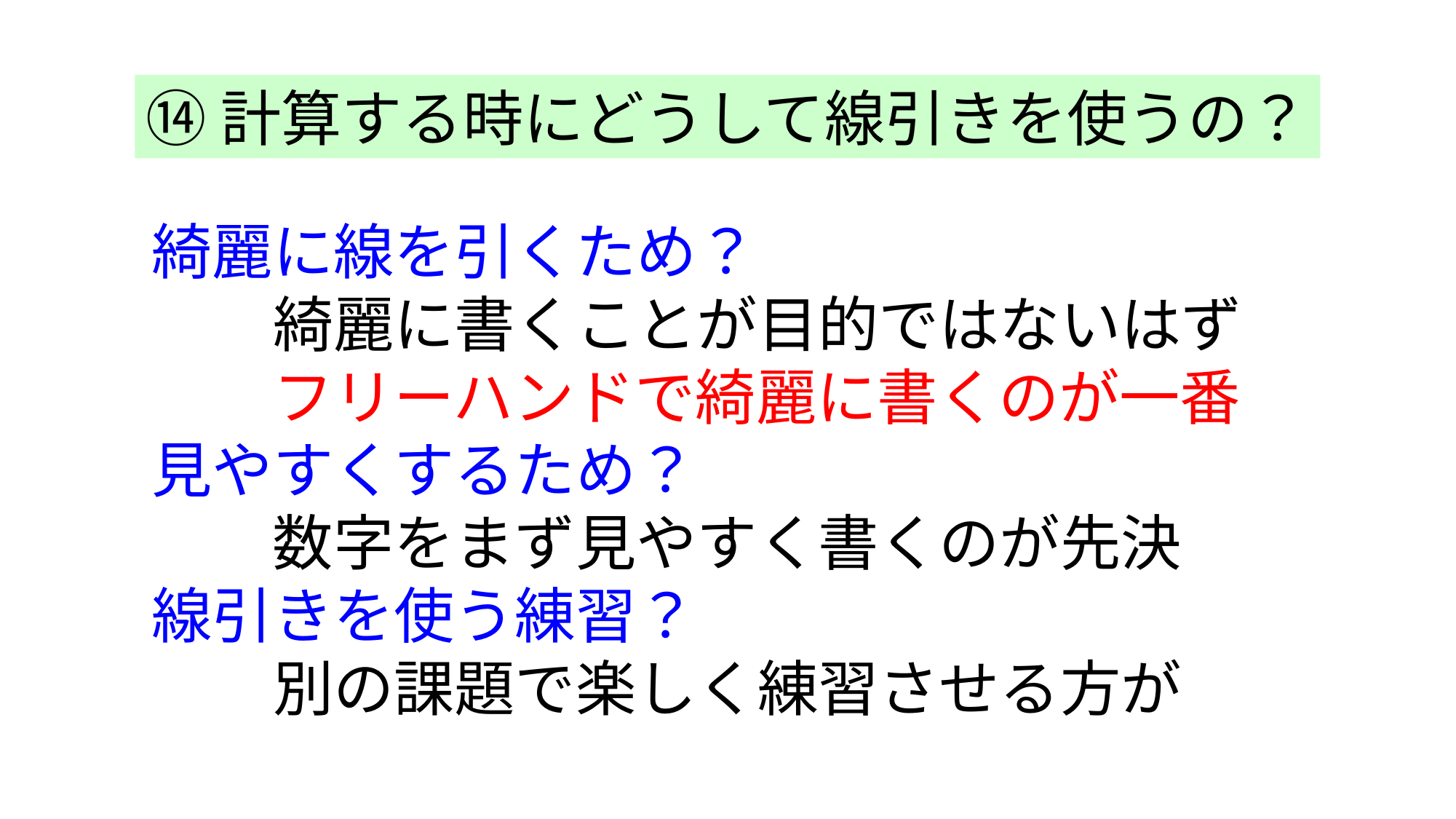

⑭計算する時にどうして線引きを使うの？
綺麗に線を引くため？
　　綺麗に書くことが目的ではないはず
　　フリーハンドで綺麗に書くのが一番
見やすくするため？
　　数字をまず見やすく書くのが先決
線引きを使う練習？
　　別の課題で楽しく練習させる方が